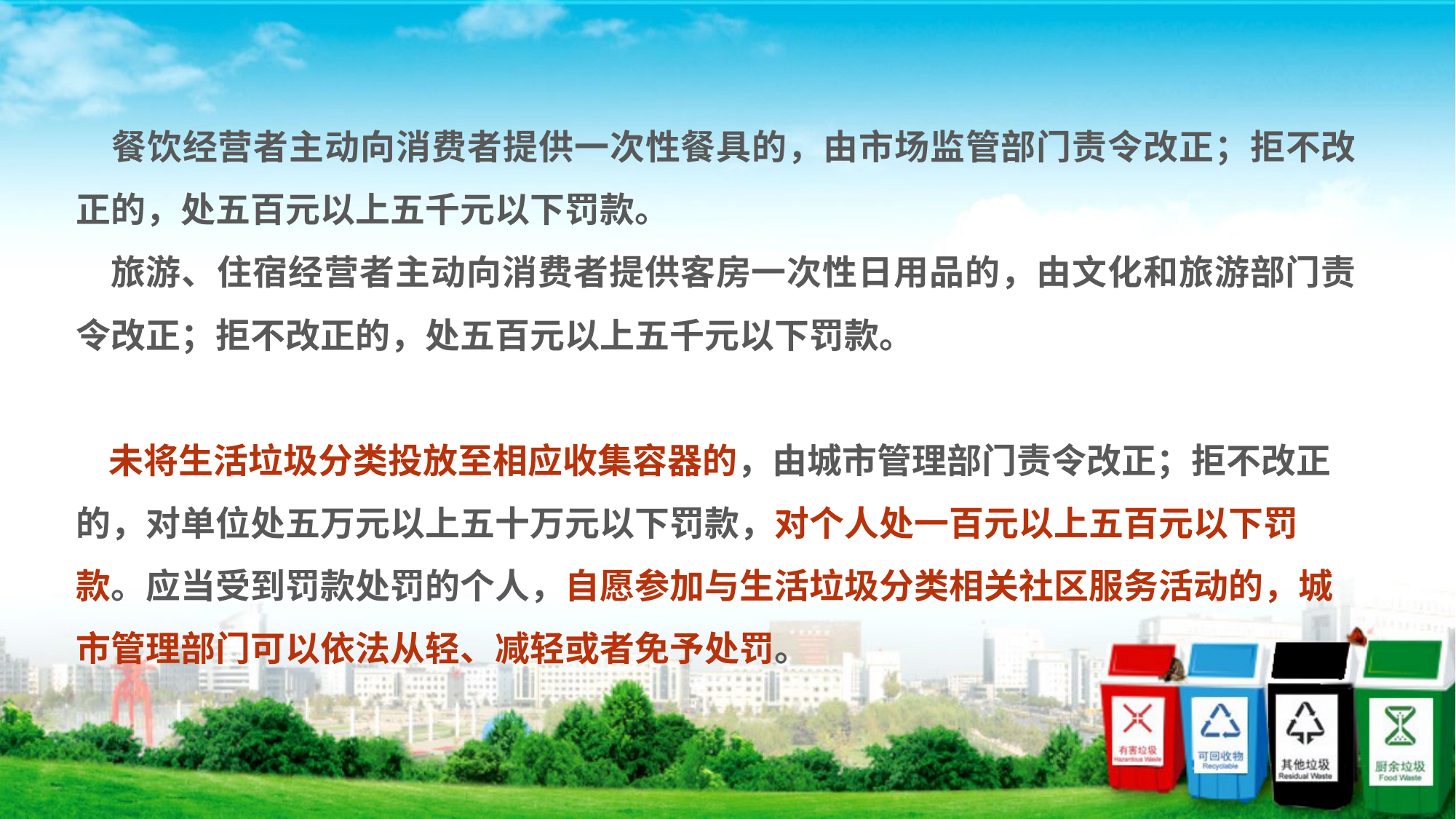

餐饮经营者主动向消费者提供一次性餐具的，由市场监管部门责令改正；拒不改正的，处五百元以上五千元以下罚款。
   旅游、住宿经营者主动向消费者提供客房一次性日用品的，由文化和旅游部门责令改正；拒不改正的，处五百元以上五千元以下罚款。

   未将生活垃圾分类投放至相应收集容器的，由城市管理部门责令改正；拒不改正的，对单位处五万元以上五十万元以下罚款，对个人处一百元以上五百元以下罚款。应当受到罚款处罚的个人，自愿参加与生活垃圾分类相关社区服务活动的，城市管理部门可以依法从轻、减轻或者免予处罚。